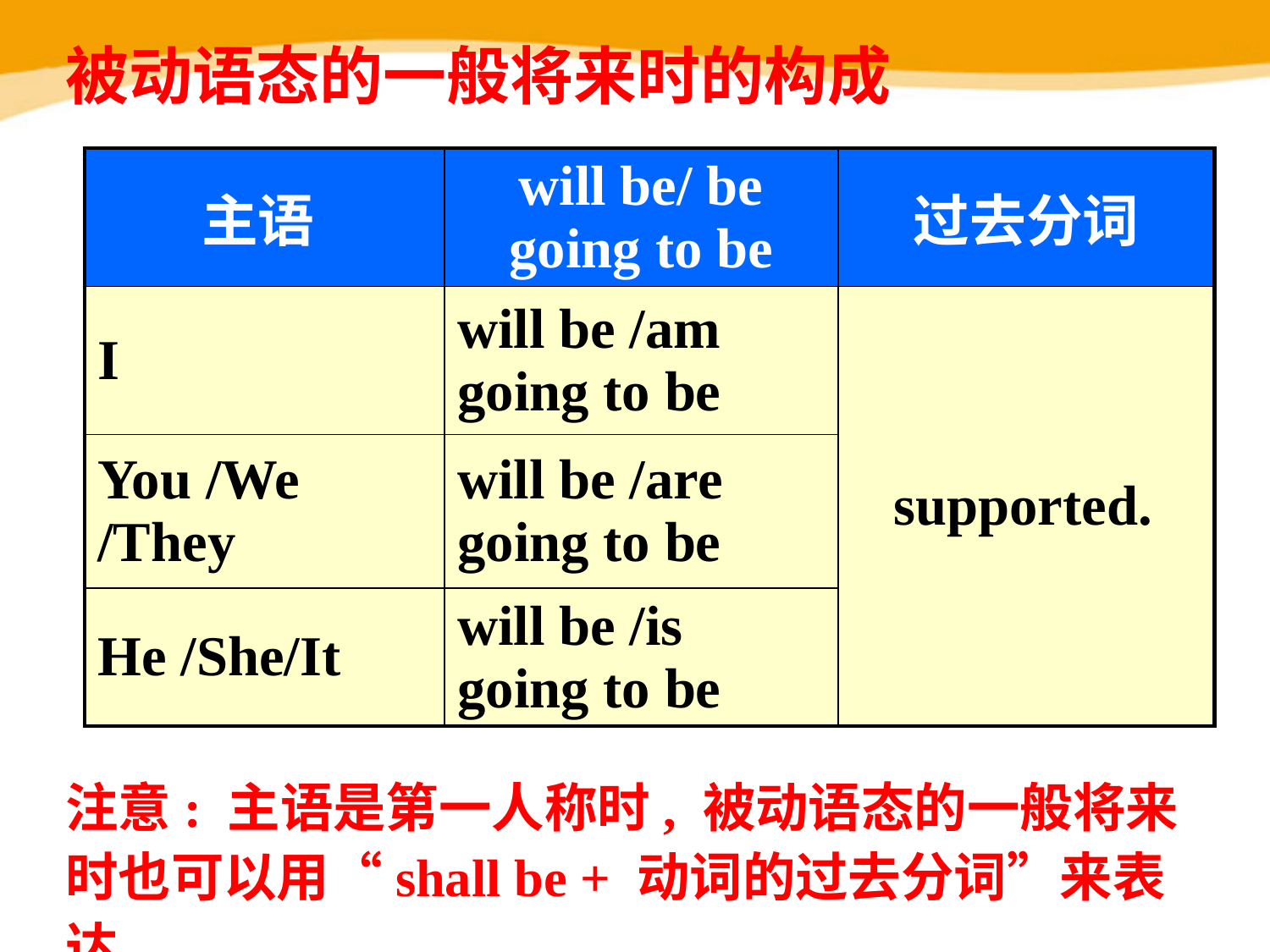

# 被动语态的一般将来时的构成
| 主语 | will be/ be going to be | 过去分词 |
| --- | --- | --- |
| I | will be /am going to be | supported. |
| You /We /They | will be /are going to be |  |
| He /She/It | will be /is going to be |  |
注意: 主语是第一人称时, 被动语态的一般将来时也可以用“shall be + 动词的过去分词”来表达。